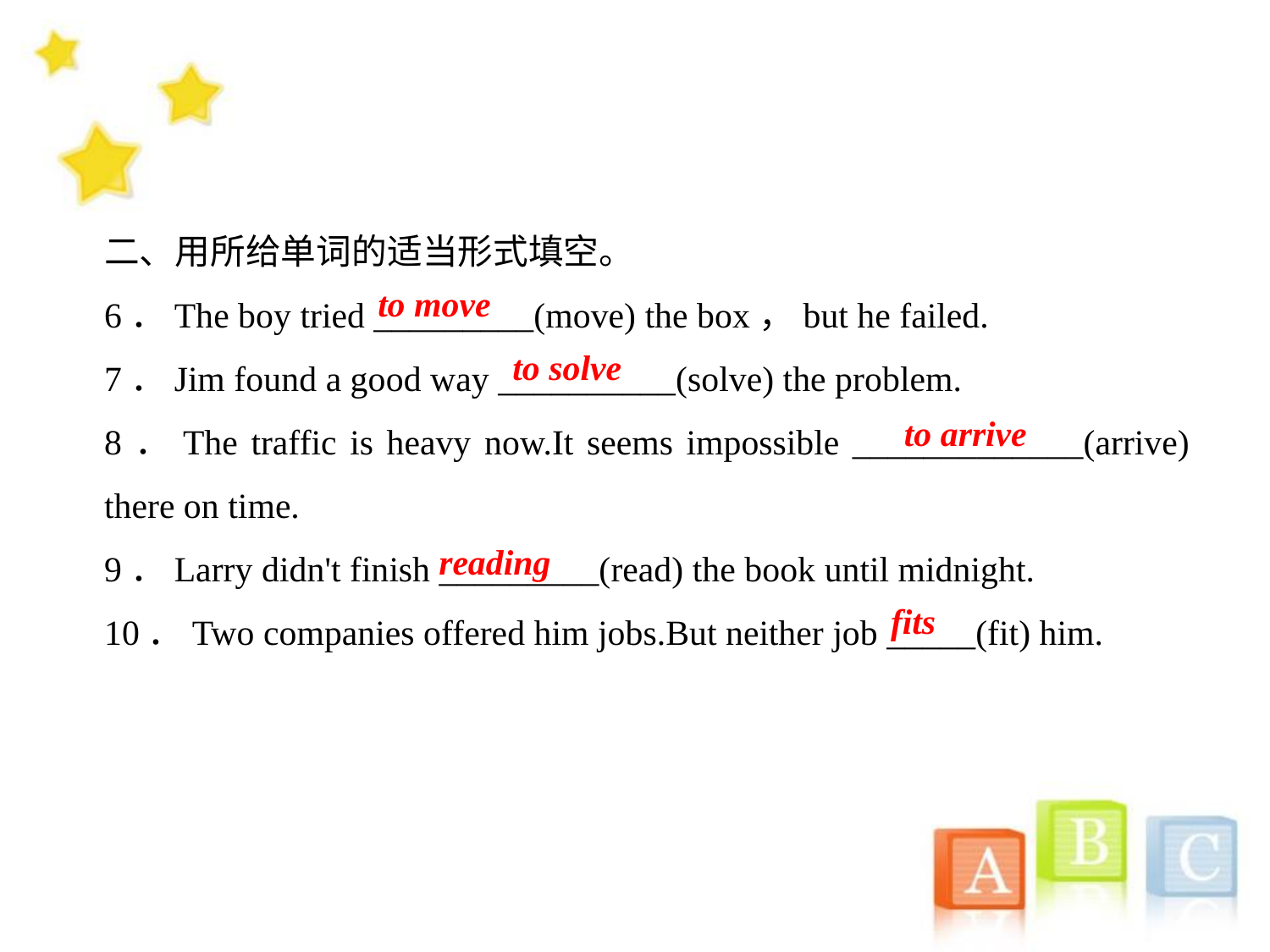

二、用所给单词的适当形式填空。
6．The boy tried _________(move) the box，but he failed.
7．Jim found a good way __________(solve) the problem.
8．The traffic is heavy now.It seems impossible _____________(arrive) there on time.
9．Larry didn't finish _________(read) the book until midnight.
10．Two companies offered him jobs.But neither job _____(fit) him.
to move
to solve
to arrive
reading
fits